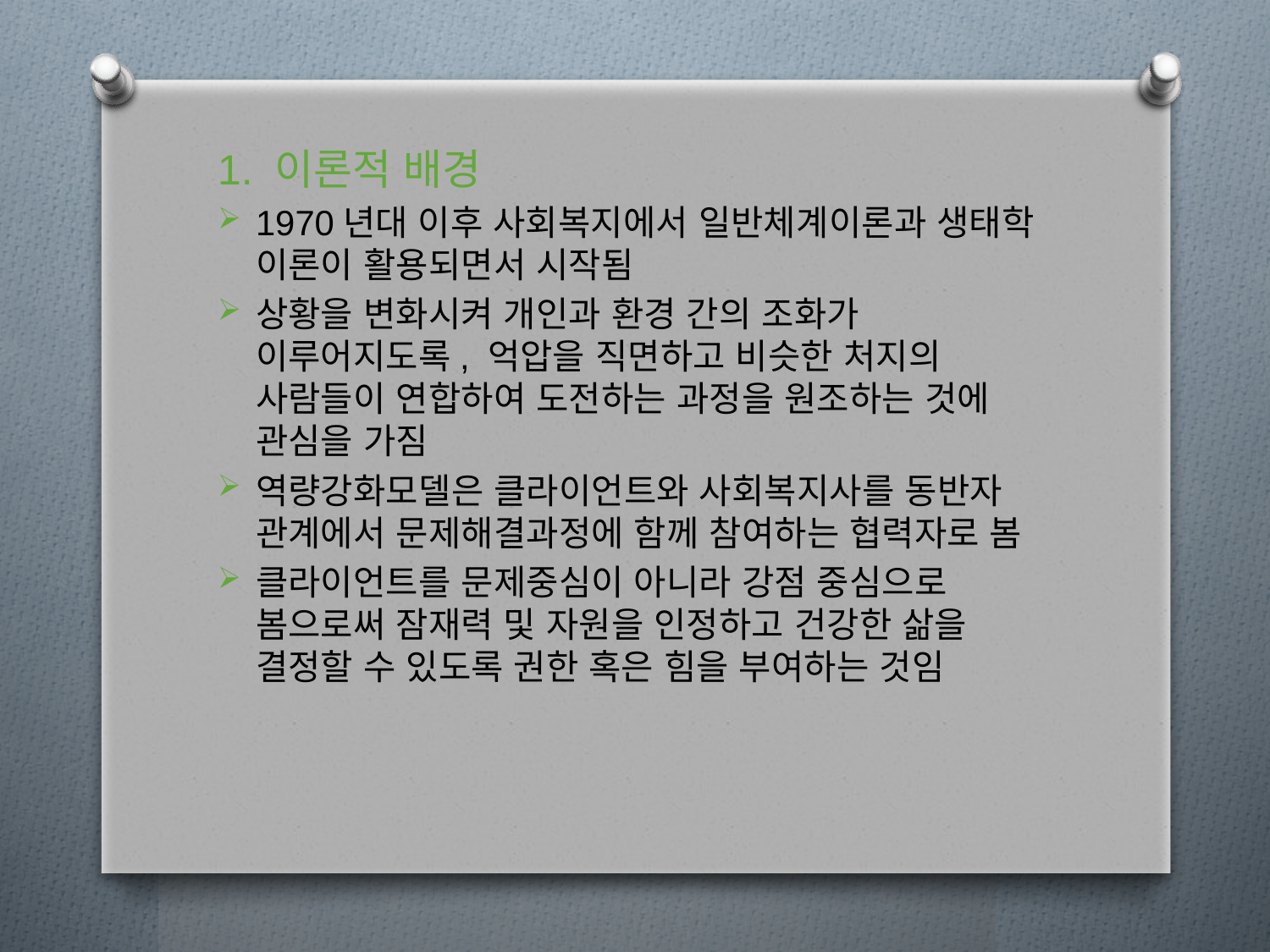

1. 이론적 배경
1970년대 이후 사회복지에서 일반체계이론과 생태학 이론이 활용되면서 시작됨
상황을 변화시켜 개인과 환경 간의 조화가 이루어지도록, 억압을 직면하고 비슷한 처지의 사람들이 연합하여 도전하는 과정을 원조하는 것에 관심을 가짐
역량강화모델은 클라이언트와 사회복지사를 동반자 관계에서 문제해결과정에 함께 참여하는 협력자로 봄
클라이언트를 문제중심이 아니라 강점 중심으로 봄으로써 잠재력 및 자원을 인정하고 건강한 삶을 결정할 수 있도록 권한 혹은 힘을 부여하는 것임